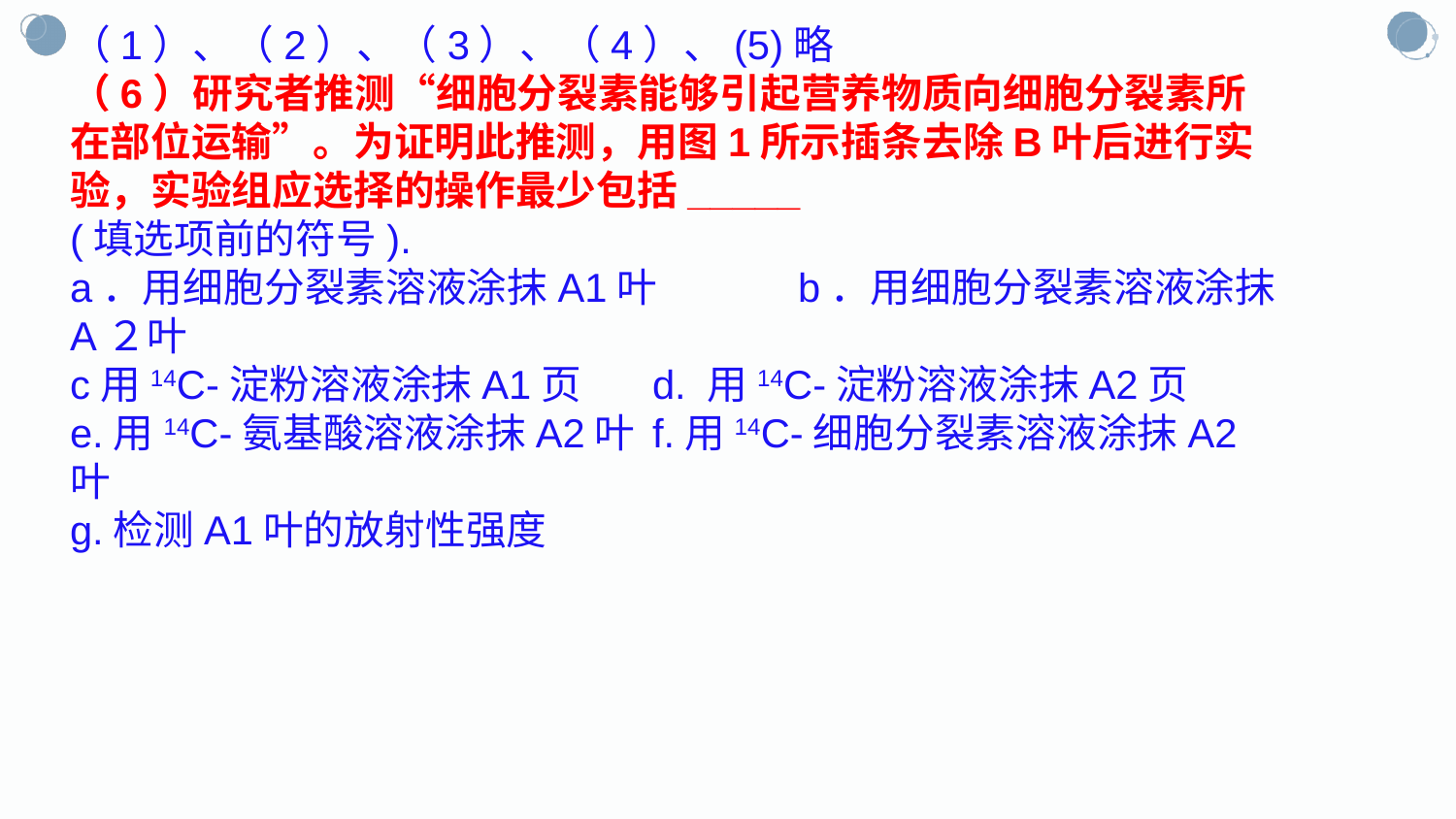

（1）、（2）、（3）、（4）、(5)略
（6）研究者推测“细胞分裂素能够引起营养物质向细胞分裂素所在部位运输”。为证明此推测，用图1所示插条去除B叶后进行实验，实验组应选择的操作最少包括_____
(填选项前的符号).
a．用细胞分裂素溶液涂抹A1叶	b．用细胞分裂素溶液涂抹A２叶
c用14C-淀粉溶液涂抹A1页	d. 用14C-淀粉溶液涂抹A2页e.用14C-氨基酸溶液涂抹A2叶	f.用14C-细胞分裂素溶液涂抹A2叶g.检测A1叶的放射性强度